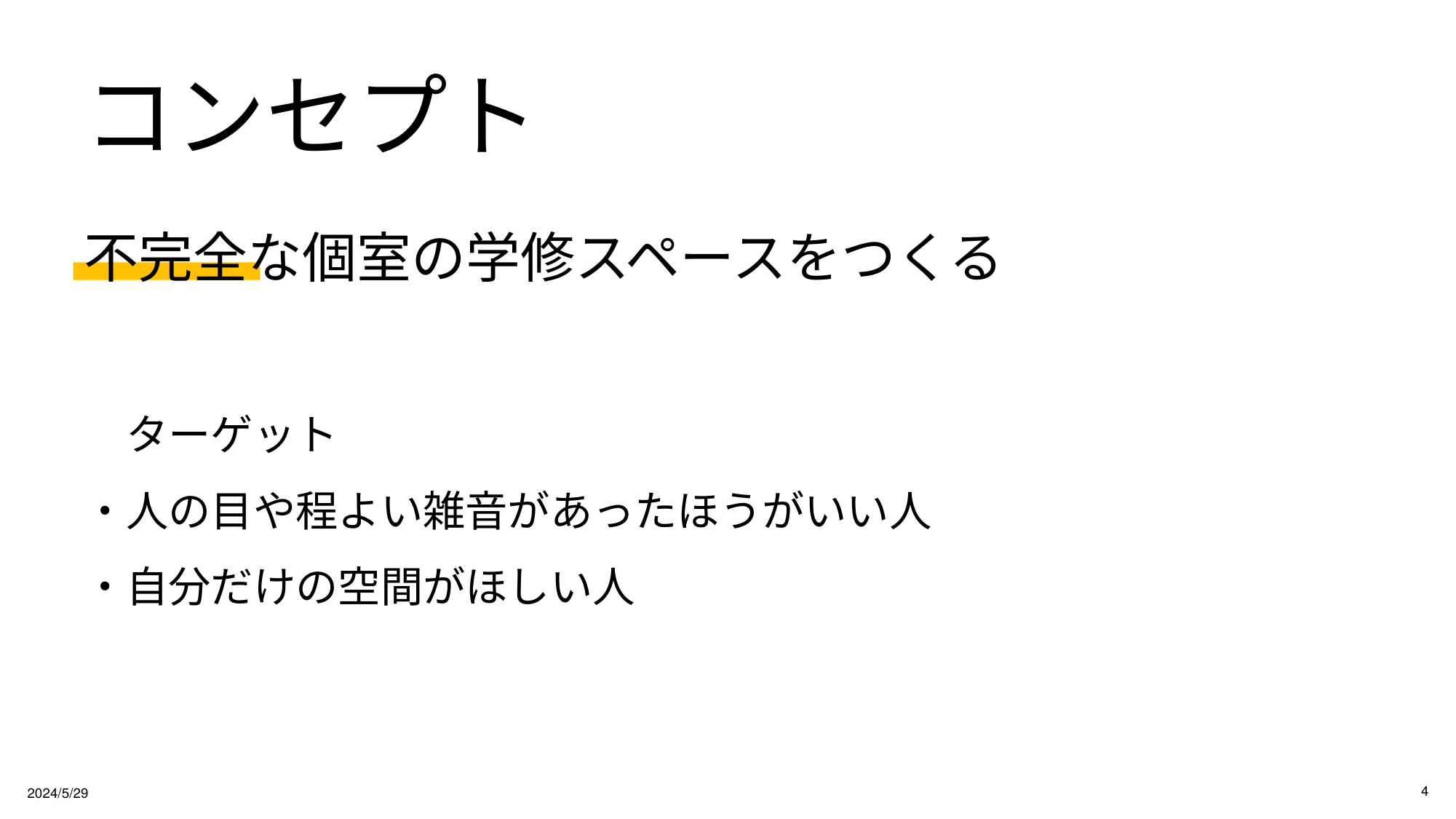

# コンセプト
不完全な個室の学修スペースをつくる

　ターゲット
・人の目や程よい雑音があったほうがいい人
・自分だけの空間がほしい人

2024/5/29

4